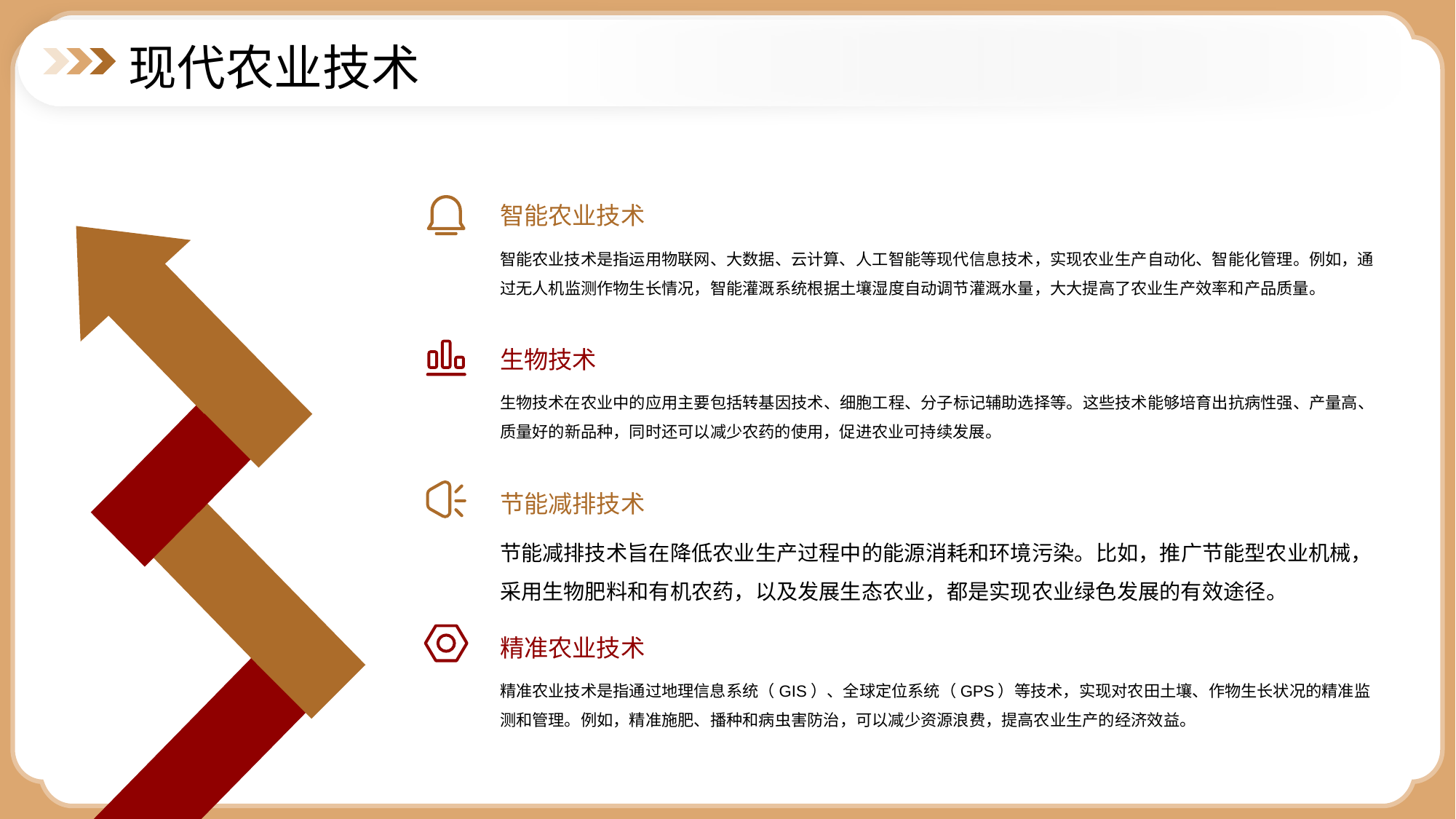

现代农业技术

智能农业技术

智能农业技术是指运用物联网、大数据、云计算、人工智能等现代信息技术，实现农业生产自动化、智能化管理。例如，通过无人机监测作物生长情况，智能灌溉系统根据土壤湿度自动调节灌溉水量，大大提高了农业生产效率和产品质量。

生物技术

生物技术在农业中的应用主要包括转基因技术、细胞工程、分子标记辅助选择等。这些技术能够培育出抗病性强、产量高、质量好的新品种，同时还可以减少农药的使用，促进农业可持续发展。

节能减排技术

节能减排技术旨在降低农业生产过程中的能源消耗和环境污染。比如，推广节能型农业机械，采用生物肥料和有机农药，以及发展生态农业，都是实现农业绿色发展的有效途径。
精准农业技术

精准农业技术是指通过地理信息系统（GIS）、全球定位系统（GPS）等技术，实现对农田土壤、作物生长状况的精准监测和管理。例如，精准施肥、播种和病虫害防治，可以减少资源浪费，提高农业生产的经济效益。